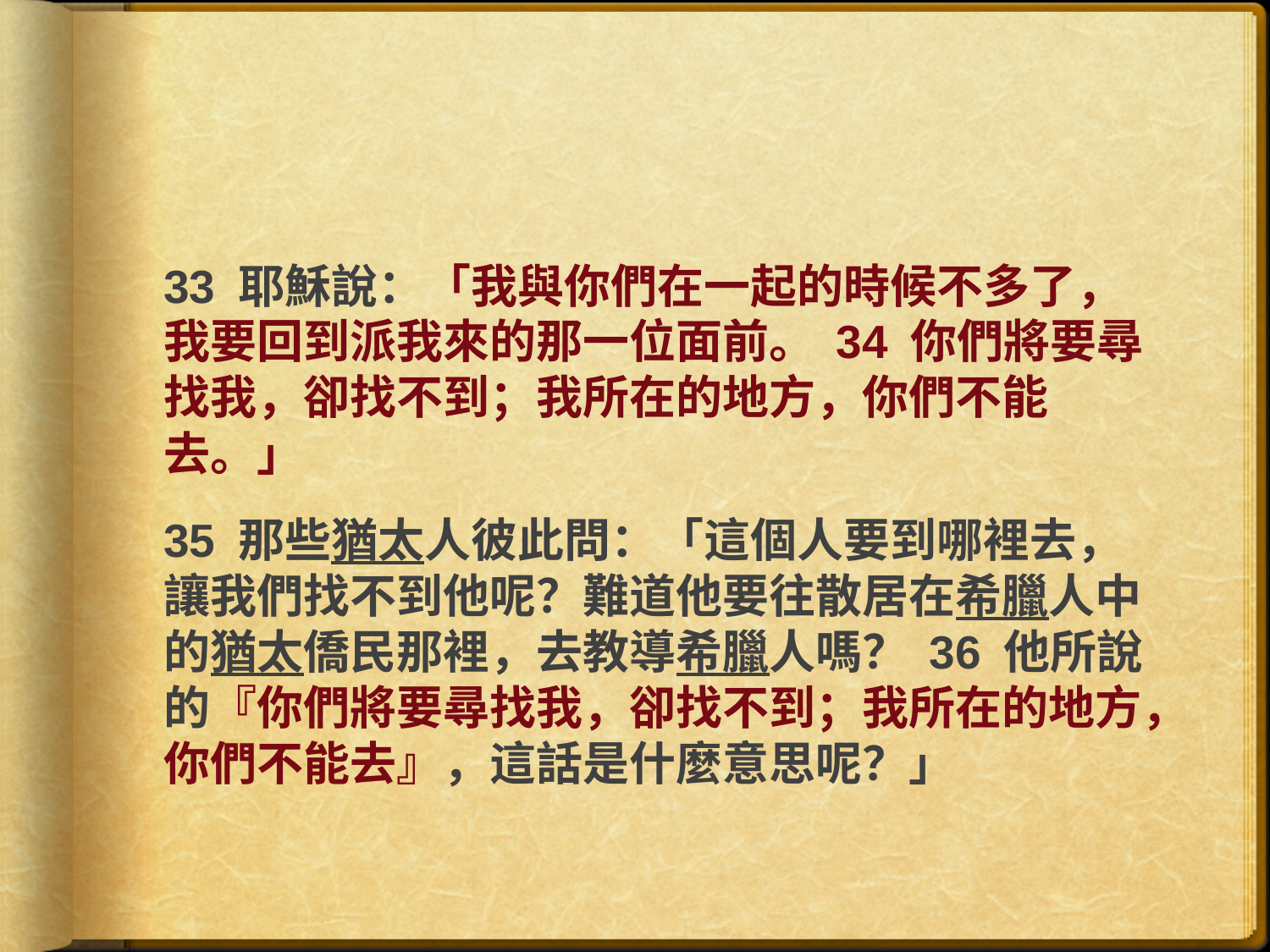

#
33 耶穌說：「我與你們在一起的時候不多了，我要回到派我來的那一位面前。 34 你們將要尋找我，卻找不到；我所在的地方，你們不能去。」
35 那些猶太人彼此問：「這個人要到哪裡去，讓我們找不到他呢？難道他要往散居在希臘人中的猶太僑民那裡，去教導希臘人嗎？ 36 他所說的『你們將要尋找我，卻找不到；我所在的地方，你們不能去』，這話是什麼意思呢？」